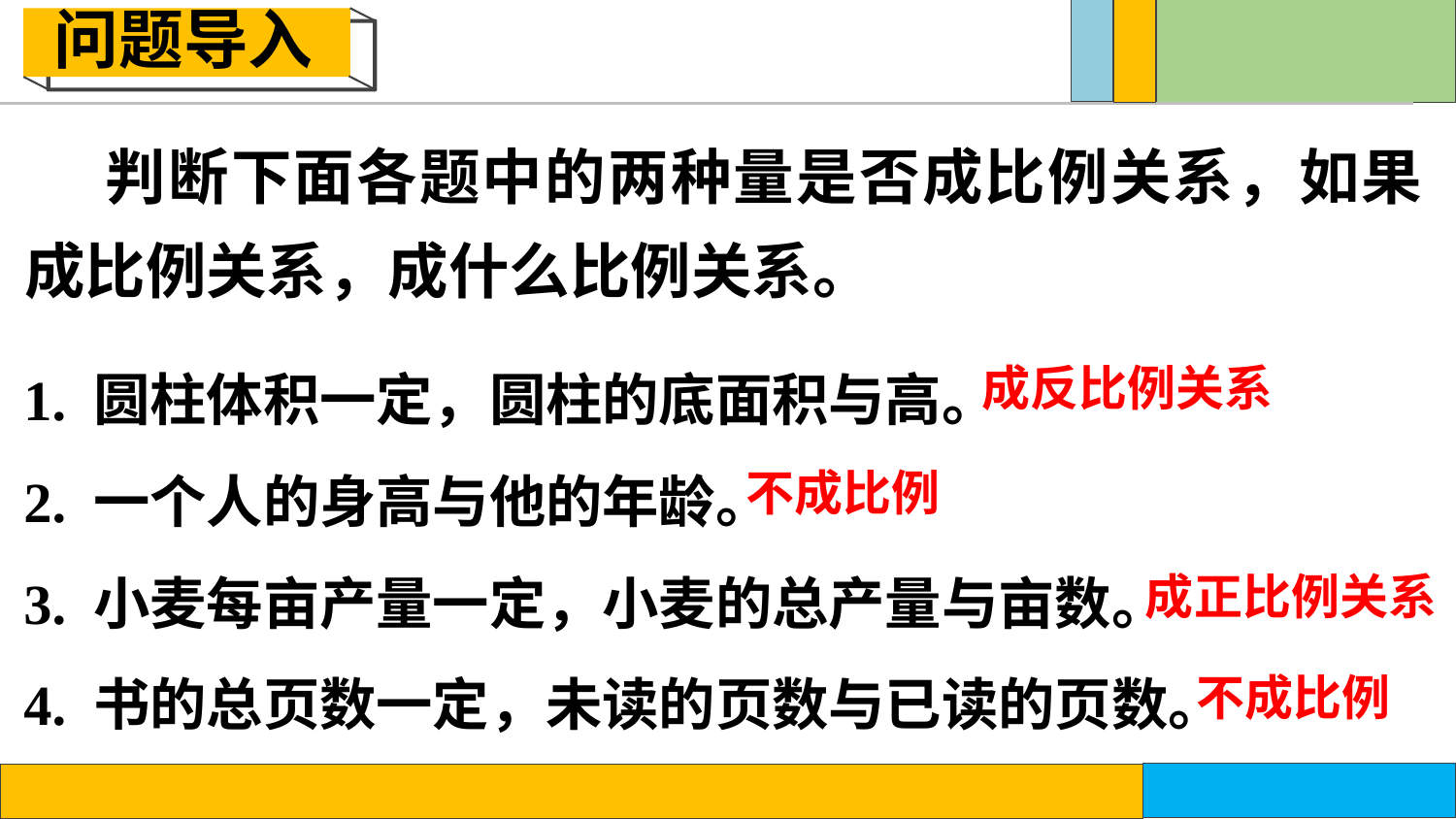

问题导入

    判断下面各题中的两种量是否成比例关系，如果成比例关系，成什么比例关系。
1. 圆柱体积一定，圆柱的底面积与高。
2. 一个人的身高与他的年龄。
3. 小麦每亩产量一定，小麦的总产量与亩数。
4. 书的总页数一定，未读的页数与已读的页数。
成反比例关系
不成比例
成正比例关系
不成比例